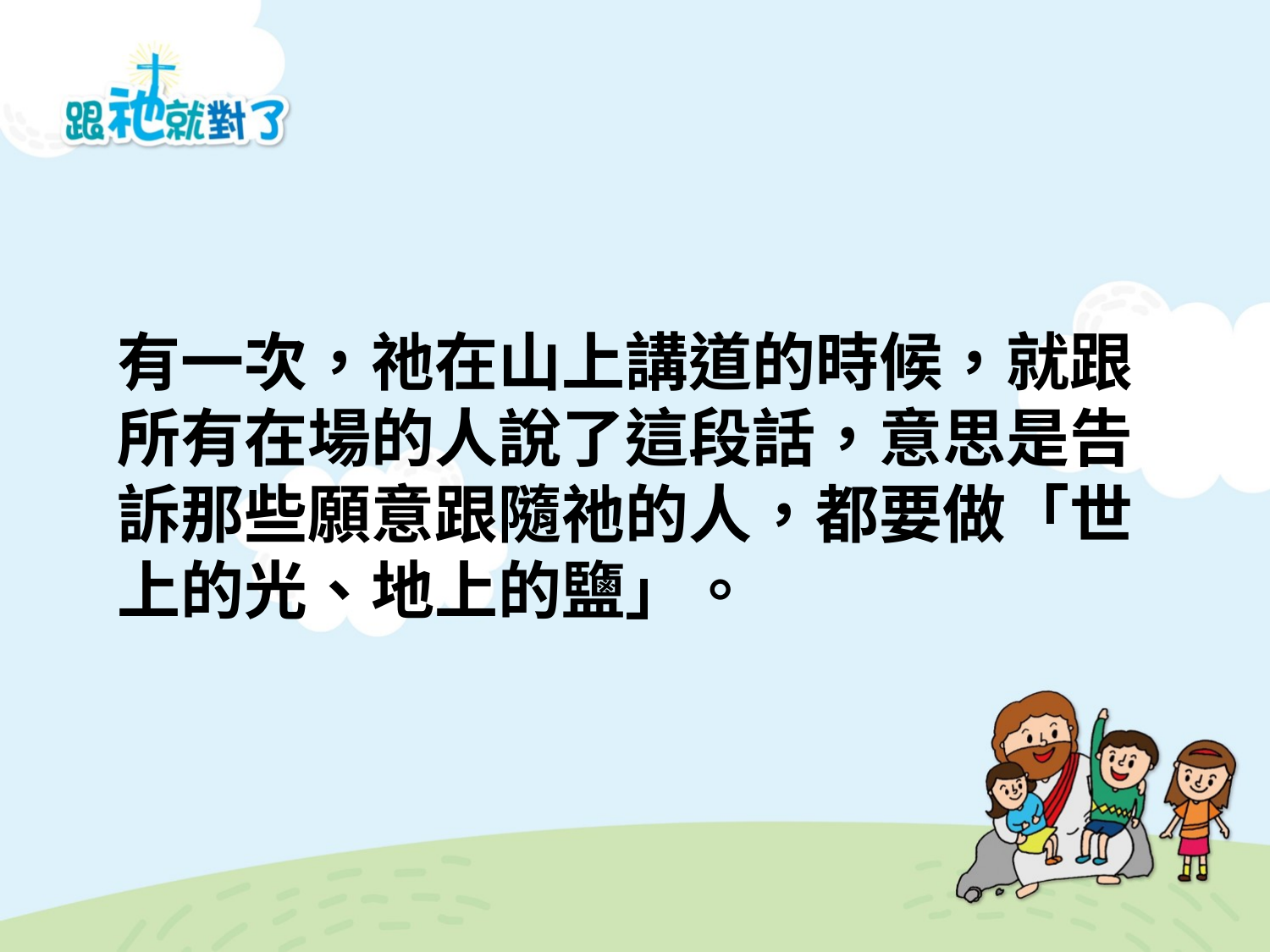

有一次，祂在山上講道的時候，就跟所有在場的人說了這段話，意思是告訴那些願意跟隨祂的人，都要做「世上的光、地上的鹽」。